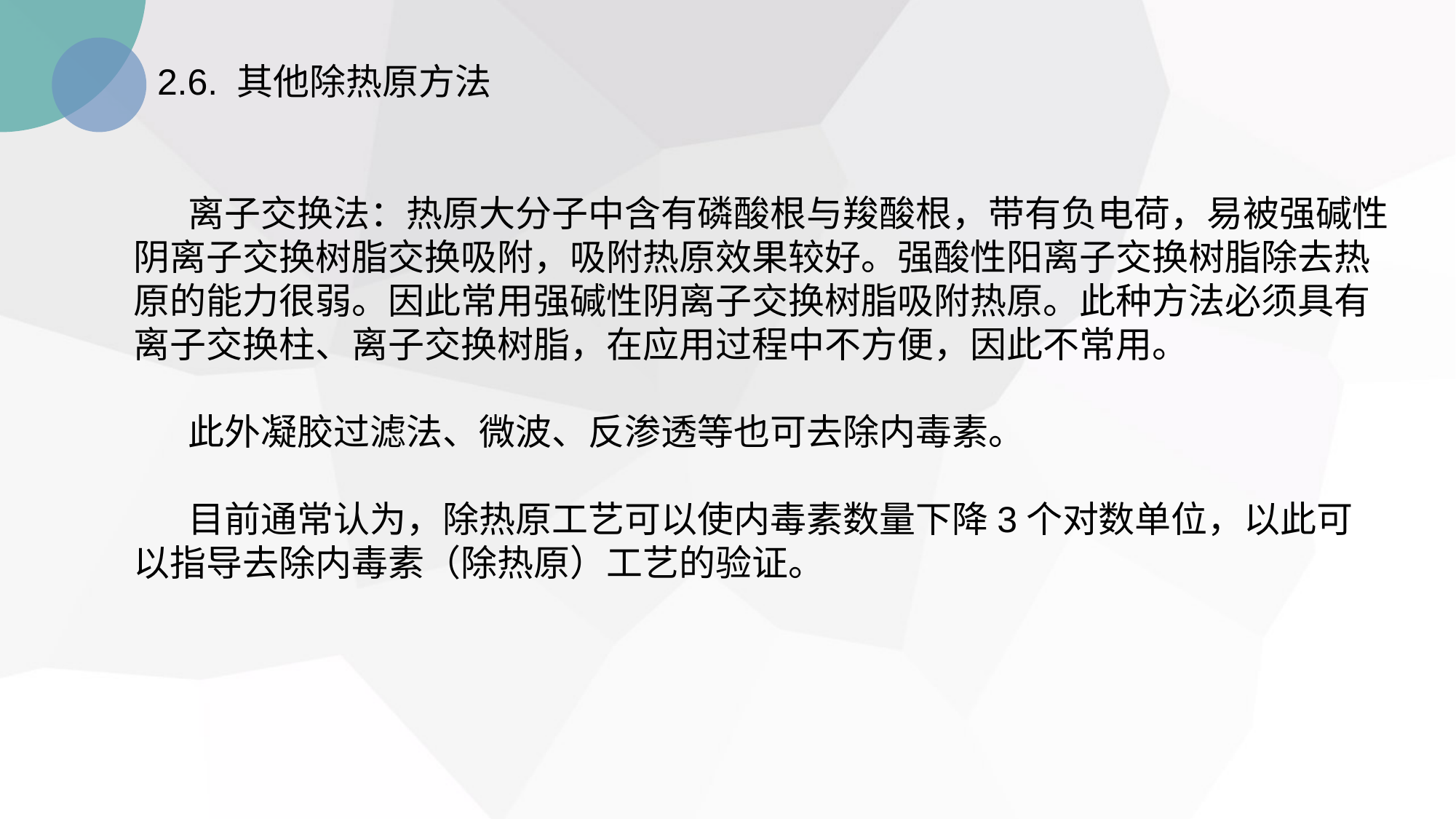

2.6. 其他除热原方法
离子交换法：热原大分子中含有磷酸根与羧酸根，带有负电荷，易被强碱性阴离子交换树脂交换吸附，吸附热原效果较好。强酸性阳离子交换树脂除去热原的能力很弱。因此常用强碱性阴离子交换树脂吸附热原。此种方法必须具有离子交换柱、离子交换树脂，在应用过程中不方便，因此不常用。

此外凝胶过滤法、微波、反渗透等也可去除内毒素。

目前通常认为，除热原工艺可以使内毒素数量下降3个对数单位，以此可以指导去除内毒素（除热原）工艺的验证。